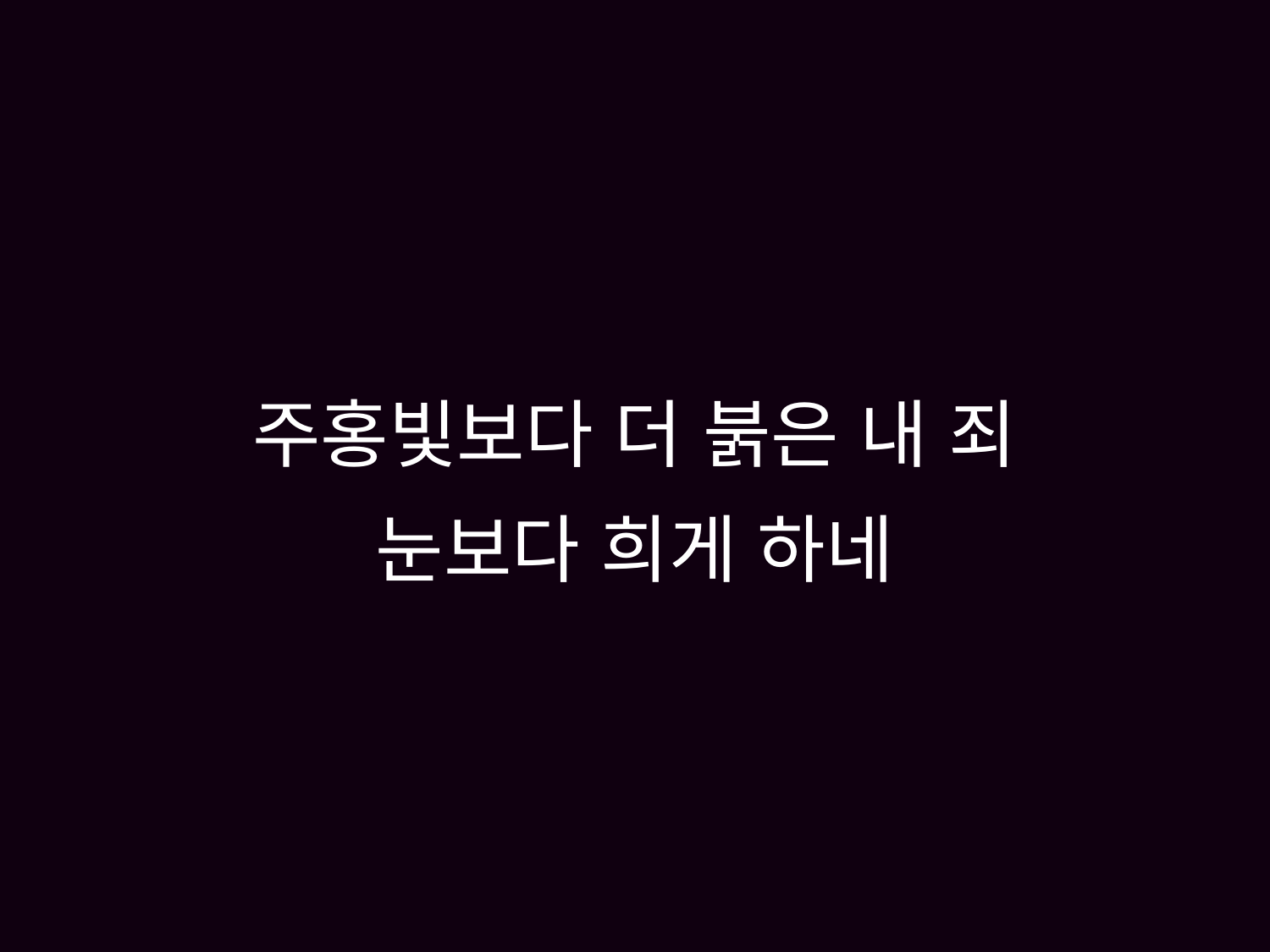

# 주홍빛보다 더 붉은 내 죄 눈보다 희게 하네